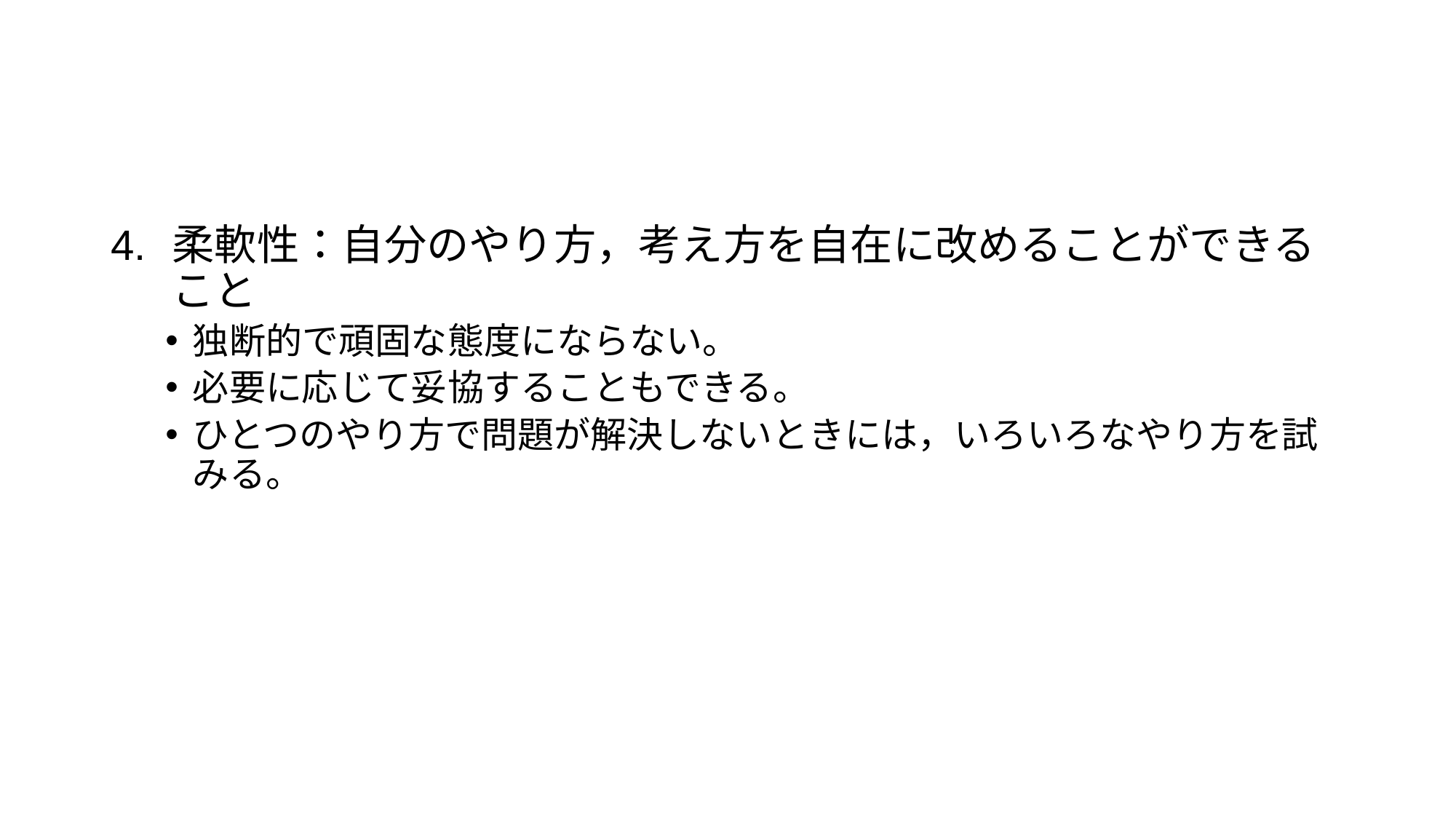

#
柔軟性：自分のやり方，考え方を自在に改めることができること
独断的で頑固な態度にならない。
必要に応じて妥協することもできる。
ひとつのやり方で問題が解決しないときには，いろいろなやり方を試みる。